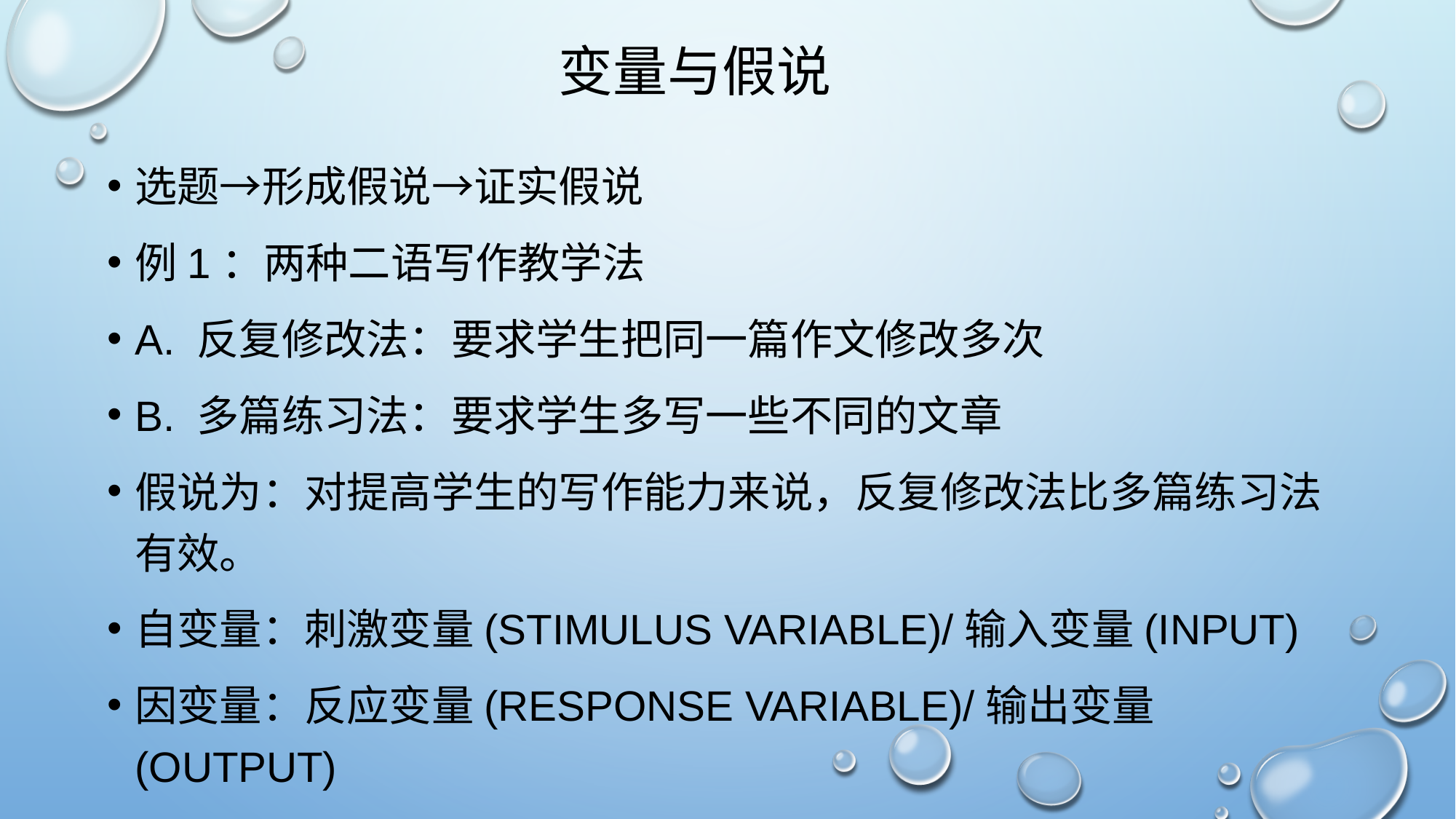

# 变量与假说
选题→形成假说→证实假说
例1：两种二语写作教学法
A. 反复修改法：要求学生把同一篇作文修改多次
B. 多篇练习法：要求学生多写一些不同的文章
假说为：对提高学生的写作能力来说，反复修改法比多篇练习法有效。
自变量：刺激变量(stimulus variable)/输入变量(input)
因变量：反应变量(response variable)/输出变量(output)